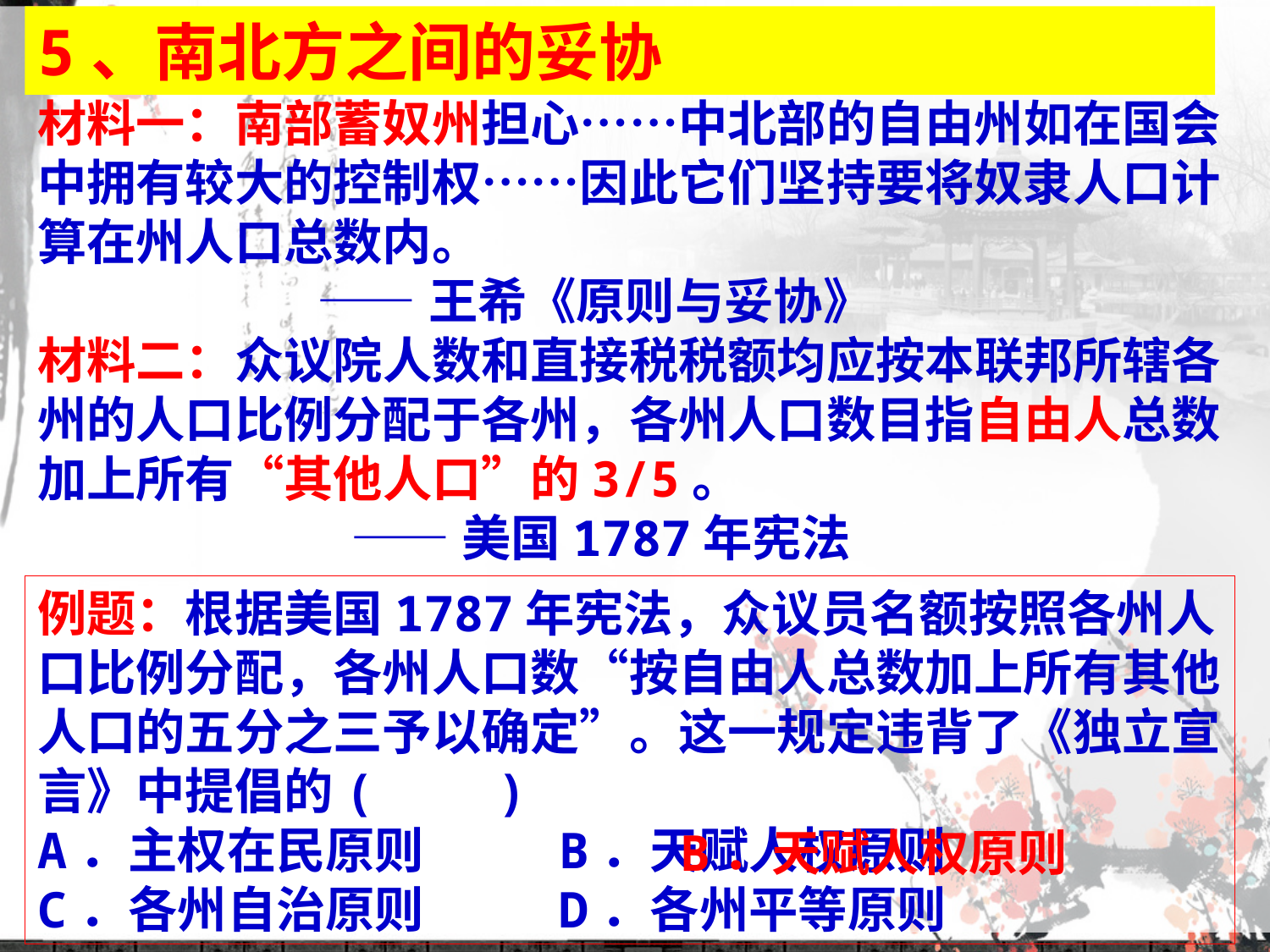

5、南北方之间的妥协
材料一：南部蓄奴州担心……中北部的自由州如在国会中拥有较大的控制权……因此它们坚持要将奴隶人口计算在州人口总数内。
                         ——王希《原则与妥协》
材料二：众议院人数和直接税税额均应按本联邦所辖各州的人口比例分配于各州，各州人口数目指自由人总数加上所有“其他人口”的3/5。
                            ——美国1787年宪法
例题：根据美国1787年宪法，众议员名额按照各州人口比例分配，各州人口数“按自由人总数加上所有其他人口的五分之三予以确定”。这一规定违背了《独立宣言》中提倡的(　　)
A．主权在民原则           B．天赋人权原则
C．各州自治原则           D．各州平等原则
B．天赋人权原则